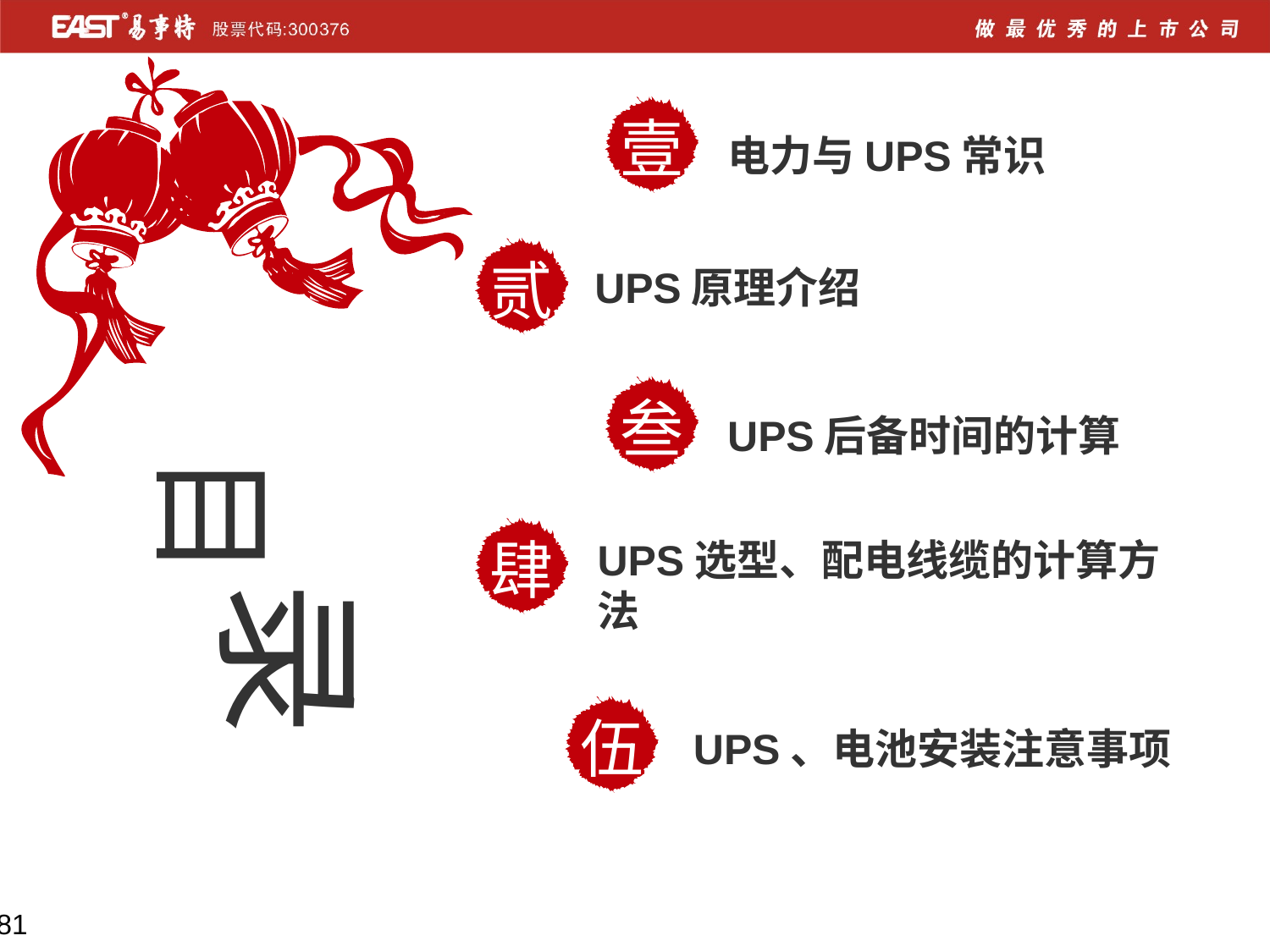

壹
电力与UPS常识
贰
UPS原理介绍
叁
UPS后备时间的计算
目
肆
UPS选型、配电线缆的计算方法
录
伍
UPS、电池安装注意事项